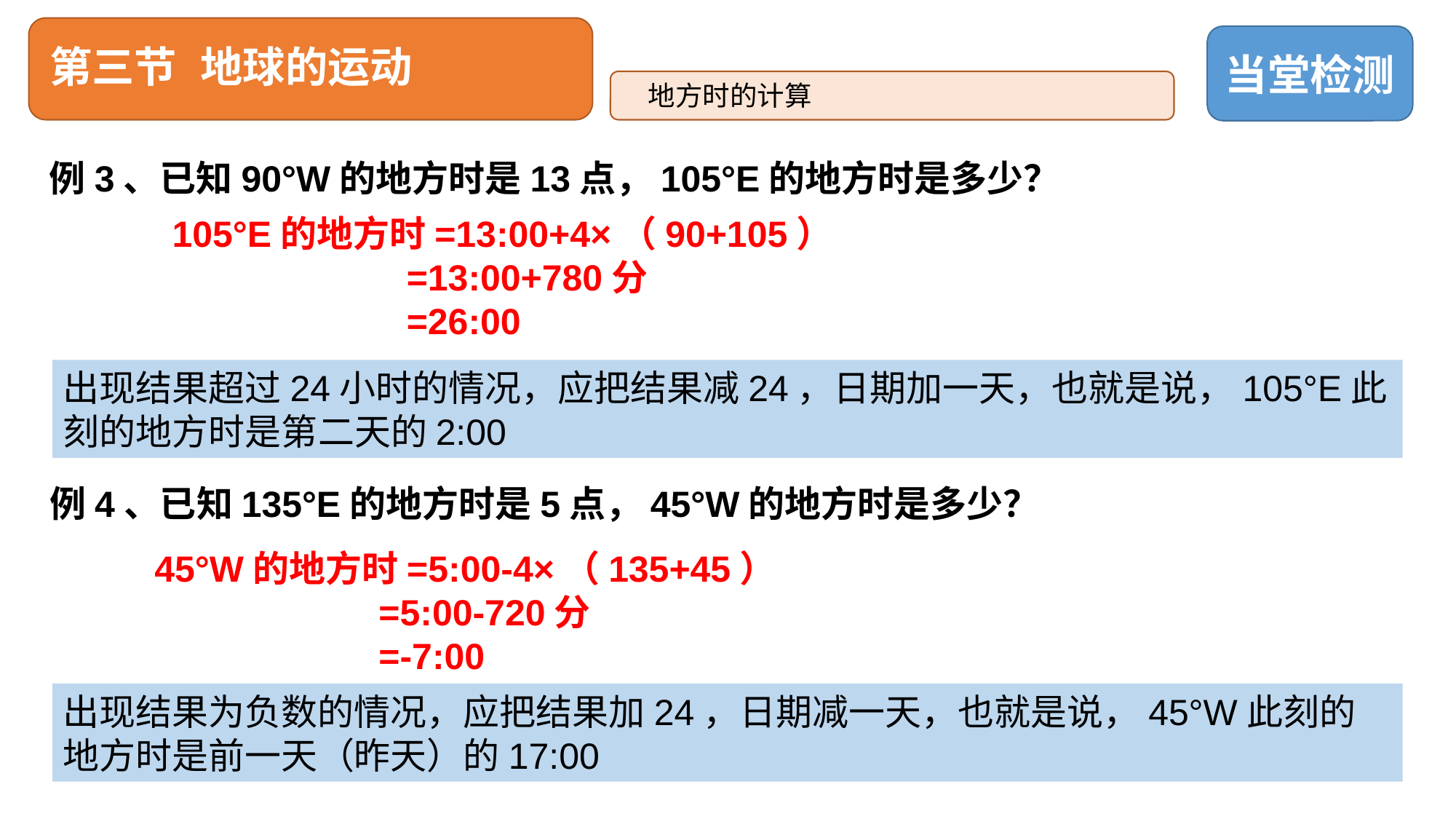

# 第三节  地球的运动
当堂检测
地方时的计算
例3、已知90°W的地方时是13点，105°E的地方时是多少？
105°E的地方时=13:00+4×（90+105）
                       =13:00+780分
                       =26:00
出现结果超过24小时的情况，应把结果减24，日期加一天，也就是说，105°E此刻的地方时是第二天的2:00
例4、已知135°E的地方时是5点，45°W的地方时是多少？
45°W的地方时=5:00-4×（135+45）
                      =5:00-720分
                      =-7:00
出现结果为负数的情况，应把结果加24，日期减一天，也就是说，45°W此刻的地方时是前一天（昨天）的17:00